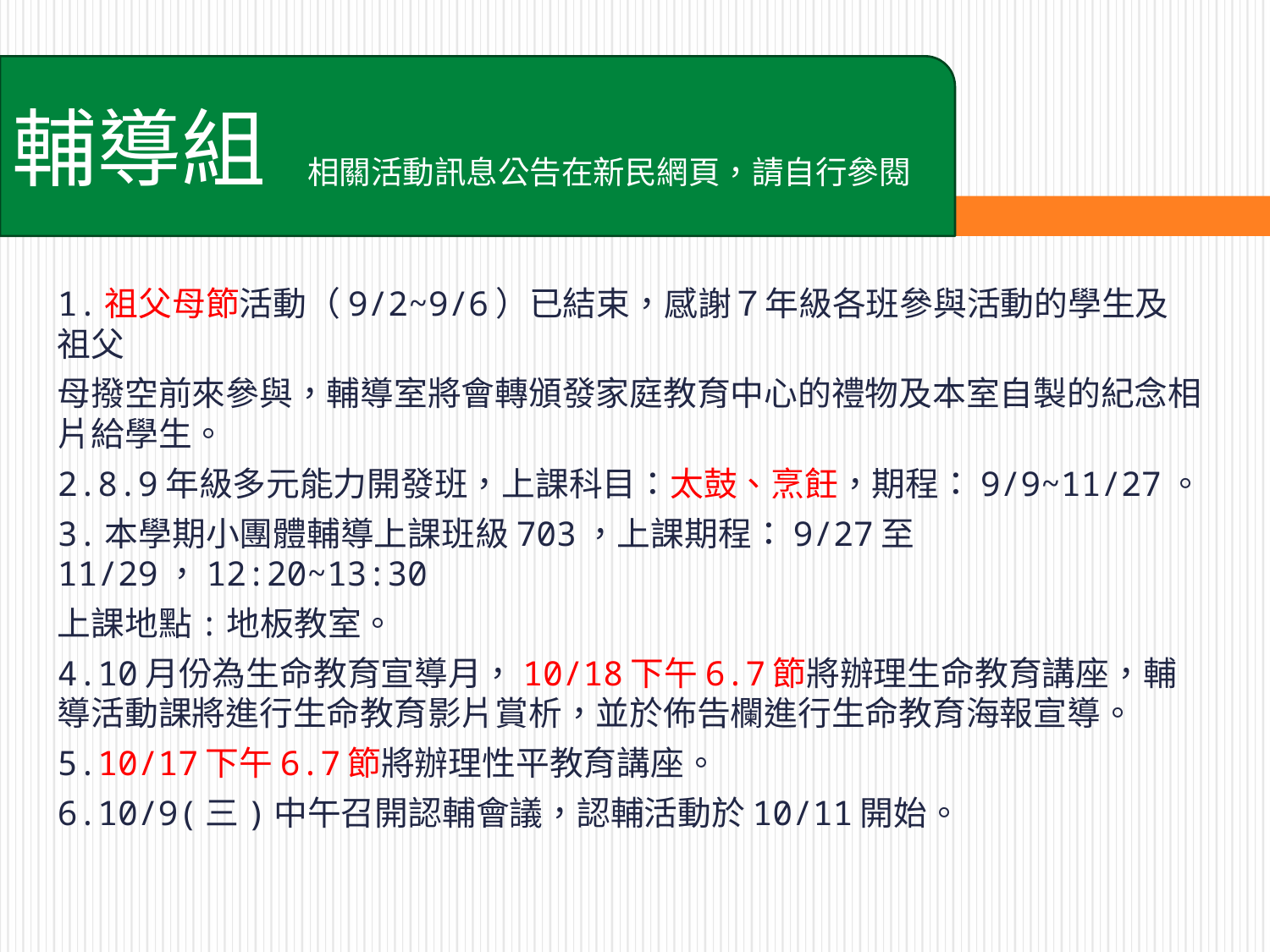

輔導組
相關活動訊息公告在新民網頁，請自行參閱

1.祖父母節活動（9/2~9/6）已結束，感謝７年級各班參與活動的學生及祖父
母撥空前來參與，輔導室將會轉頒發家庭教育中心的禮物及本室自製的紀念相片給學生。
2.8.9年級多元能力開發班，上課科目：太鼓、烹飪，期程：9/9~11/27。
3.本學期小團體輔導上課班級703，上課期程：9/27至11/29，12:20~13:30
上課地點:地板教室。
4.10月份為生命教育宣導月，10/18下午6.7節將辦理生命教育講座，輔導活動課將進行生命教育影片賞析，並於佈告欄進行生命教育海報宣導。
5.10/17下午6.7節將辦理性平教育講座。
6.10/9(三)中午召開認輔會議，認輔活動於10/11開始。